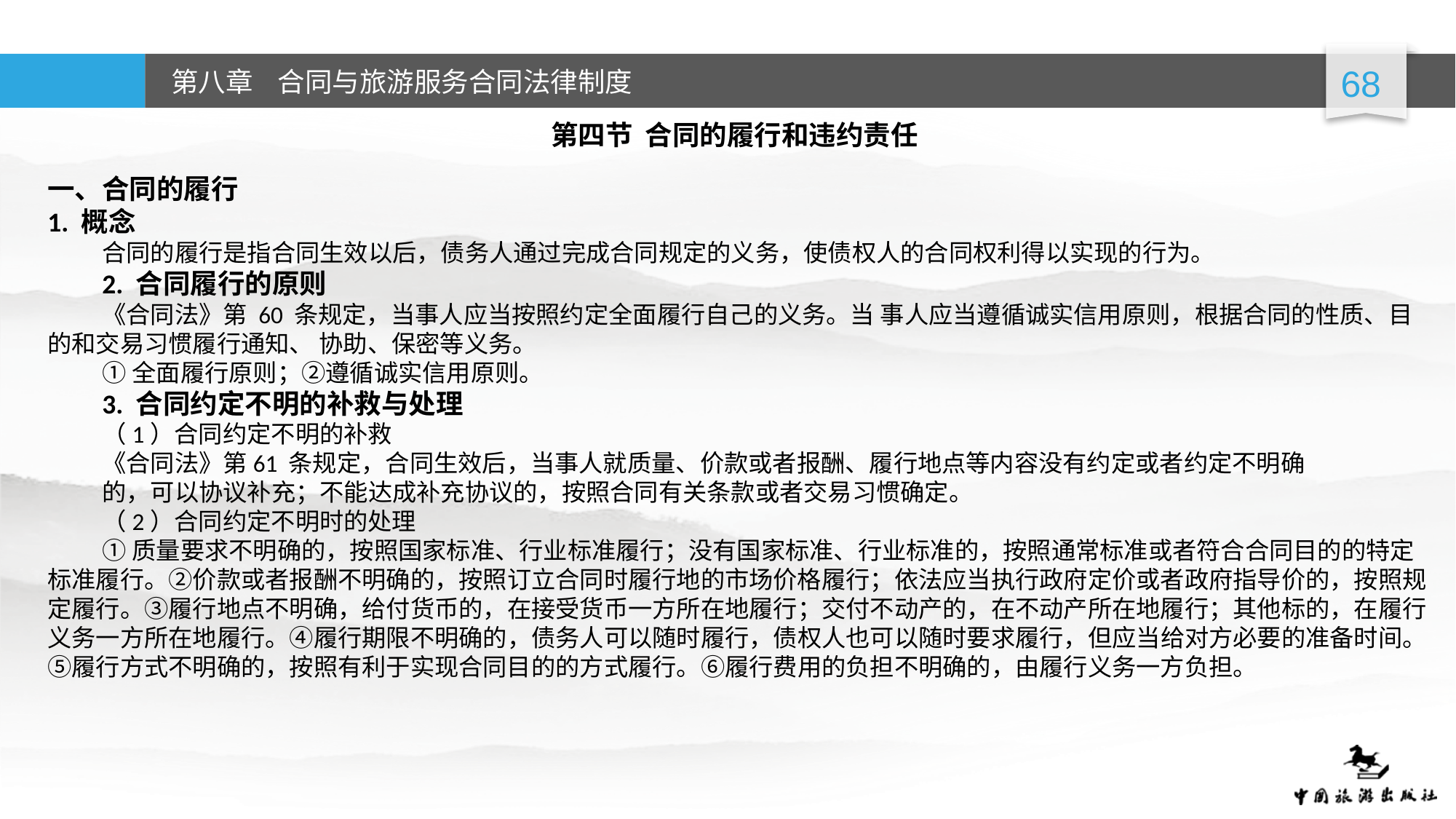

第四节  合同的履行和违约责任
一、合同的履行
1. 概念
合同的履行是指合同生效以后，债务人通过完成合同规定的义务，使债权人的合同权利得以实现的行为。
2. 合同履行的原则
《合同法》第 60 条规定，当事人应当按照约定全面履行自己的义务。当 事人应当遵循诚实信用原则，根据合同的性质、目的和交易习惯履行通知、 协助、保密等义务。
①全面履行原则；②遵循诚实信用原则。
3. 合同约定不明的补救与处理
（1）合同约定不明的补救
《合同法》第61 条规定，合同生效后，当事人就质量、价款或者报酬、履行地点等内容没有约定或者约定不明确
的，可以协议补充；不能达成补充协议的，按照合同有关条款或者交易习惯确定。
（2）合同约定不明时的处理
①质量要求不明确的，按照国家标准、行业标准履行；没有国家标准、行业标准的，按照通常标准或者符合合同目的的特定标准履行。②价款或者报酬不明确的，按照订立合同时履行地的市场价格履行；依法应当执行政府定价或者政府指导价的，按照规定履行。③履行地点不明确，给付货币的，在接受货币一方所在地履行；交付不动产的，在不动产所在地履行；其他标的，在履行义务一方所在地履行。④履行期限不明确的，债务人可以随时履行，债权人也可以随时要求履行，但应当给对方必要的准备时间。⑤履行方式不明确的，按照有利于实现合同目的的方式履行。⑥履行费用的负担不明确的，由履行义务一方负担。